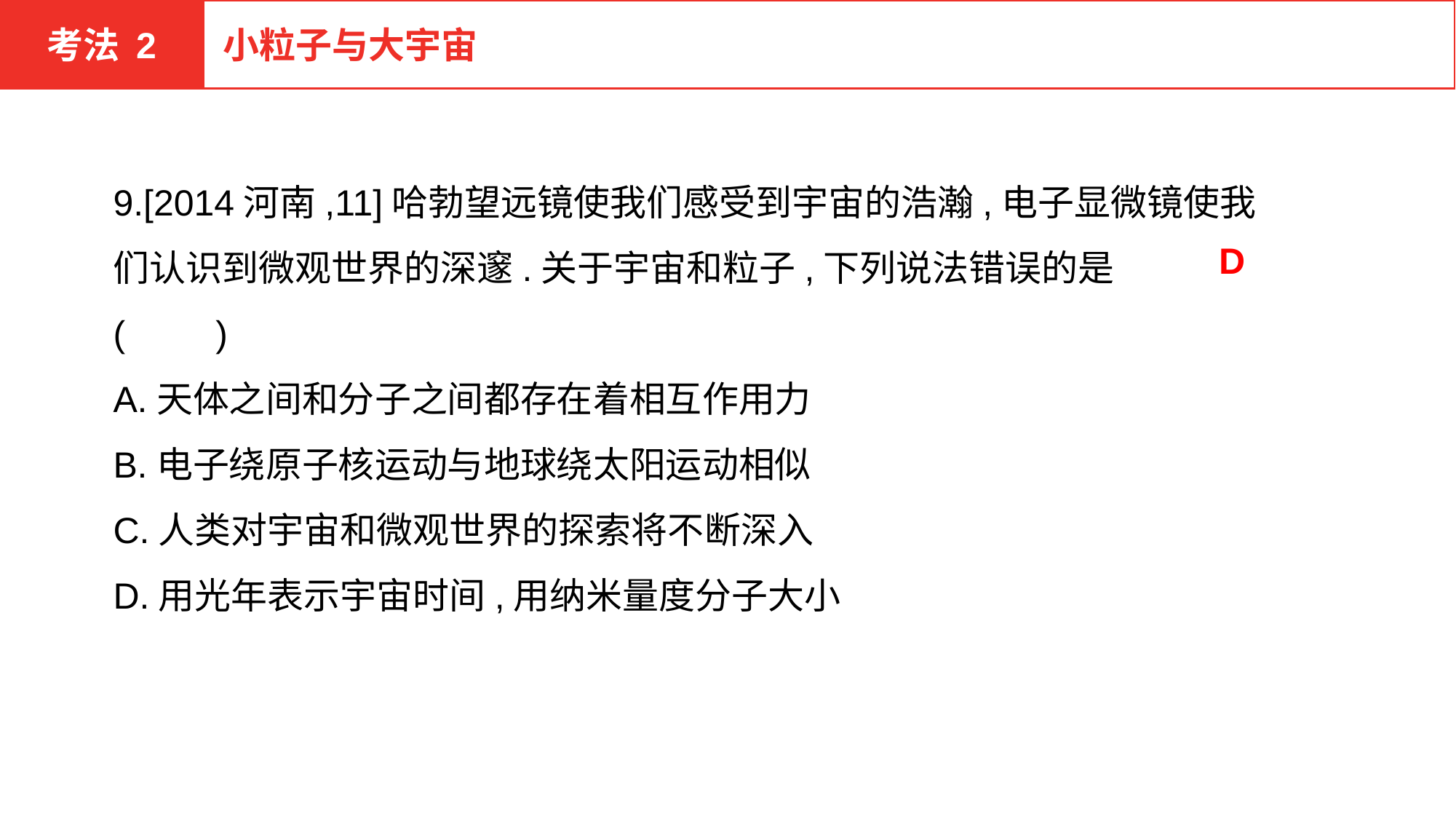

考法 2
小粒子与大宇宙

9.[2014河南,11]哈勃望远镜使我们感受到宇宙的浩瀚,电子显微镜使我们认识到微观世界的深邃.关于宇宙和粒子,下列说法错误的是	    (　　)
A.天体之间和分子之间都存在着相互作用力
B.电子绕原子核运动与地球绕太阳运动相似
C.人类对宇宙和微观世界的探索将不断深入
D.用光年表示宇宙时间,用纳米量度分子大小
D